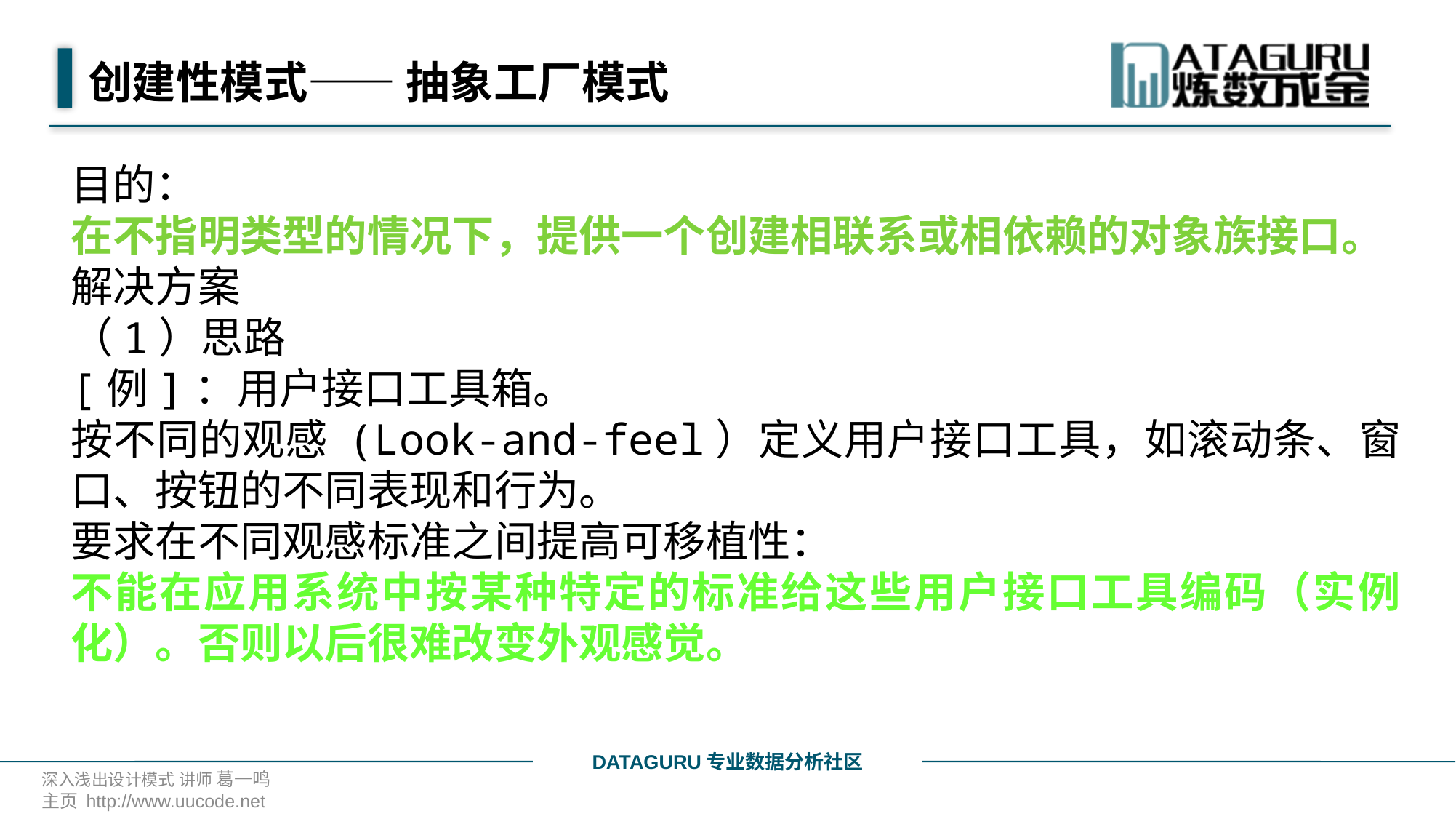

# 创建性模式—— 抽象工厂模式
目的：
在不指明类型的情况下，提供一个创建相联系或相依赖的对象族接口。
解决方案
（1）思路
[例]：用户接口工具箱。
按不同的观感 (Look-and-feel）定义用户接口工具，如滚动条、窗口、按钮的不同表现和行为。
要求在不同观感标准之间提高可移植性：
不能在应用系统中按某种特定的标准给这些用户接口工具编码（实例化）。否则以后很难改变外观感觉。